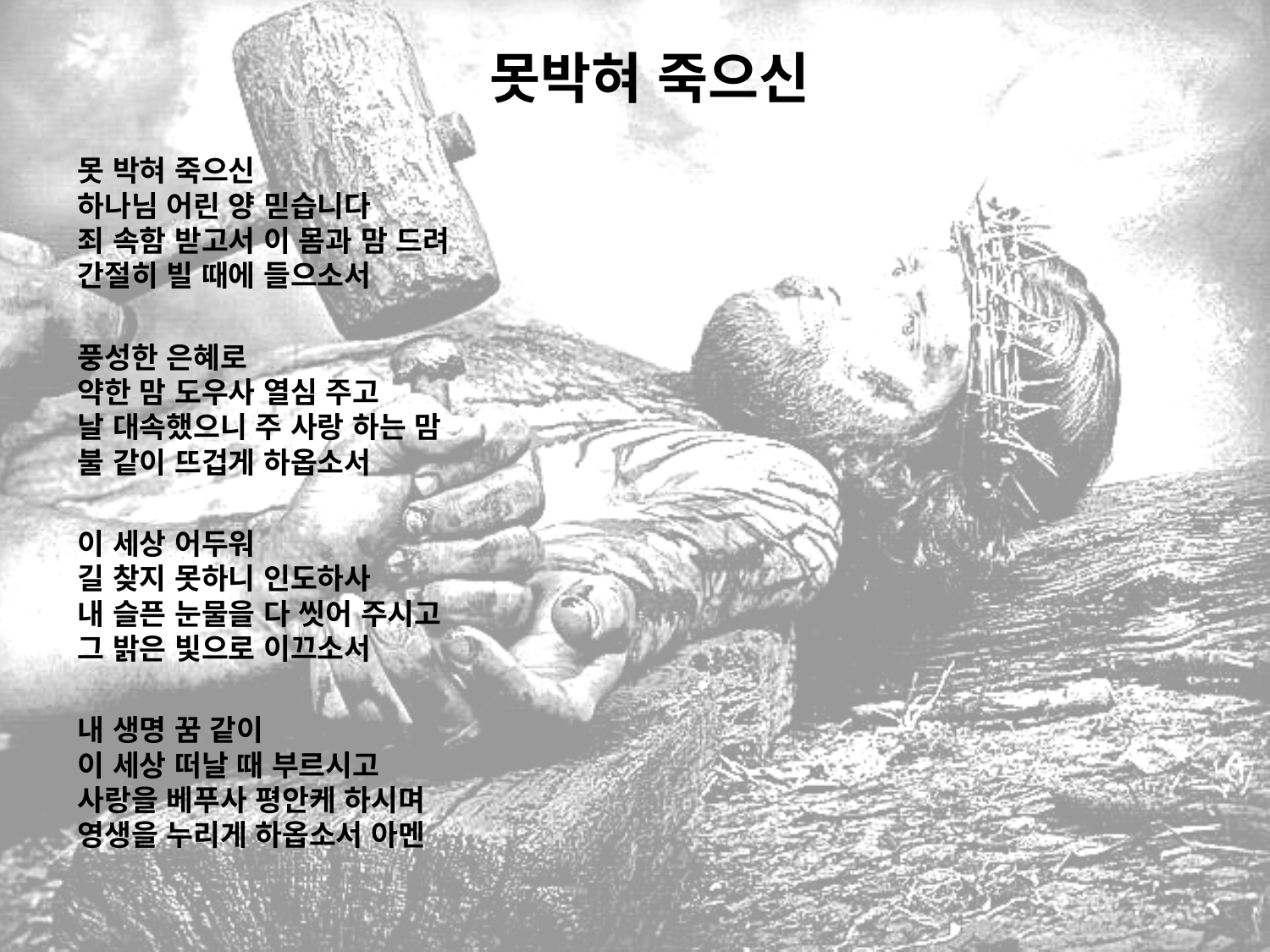

# 못박혀 죽으신
못 박혀 죽으신
하나님 어린 양 믿습니다
죄 속함 받고서 이 몸과 맘 드려
간절히 빌 때에 들으소서

풍성한 은혜로
약한 맘 도우사 열심 주고
날 대속했으니 주 사랑 하는 맘
불 같이 뜨겁게 하옵소서

이 세상 어두워
길 찾지 못하니 인도하사
내 슬픈 눈물을 다 씻어 주시고
그 밝은 빛으로 이끄소서

내 생명 꿈 같이
이 세상 떠날 때 부르시고
사랑을 베푸사 평안케 하시며
영생을 누리게 하옵소서 아멘